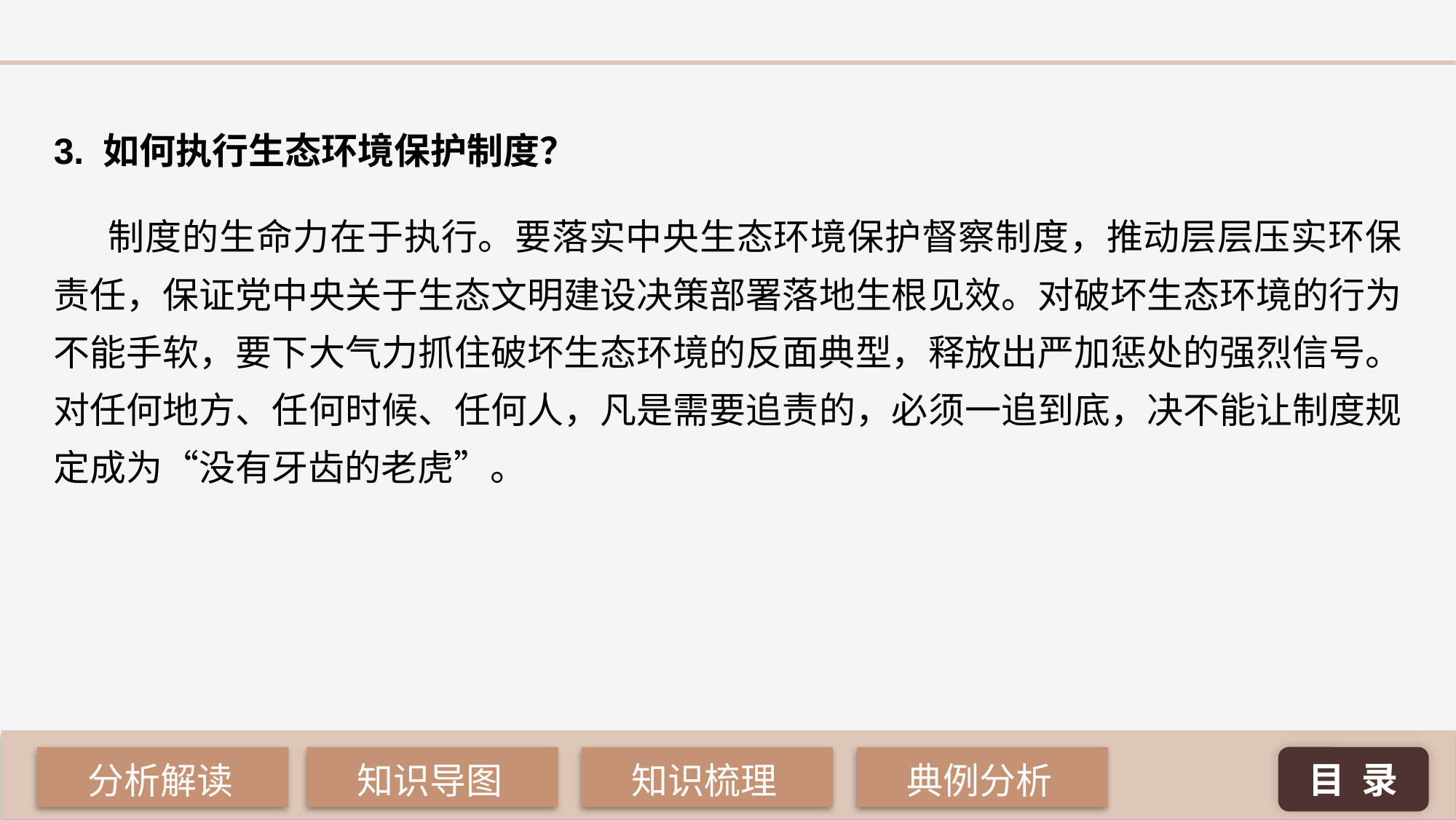

3. 如何执行生态环境保护制度？
制度的生命力在于执行。要落实中央生态环境保护督察制度，推动层层压实环保责任，保证党中央关于生态文明建设决策部署落地生根见效。对破坏生态环境的行为不能手软，要下大气力抓住破坏生态环境的反面典型，释放出严加惩处的强烈信号。对任何地方、任何时候、任何人，凡是需要追责的，必须一追到底，决不能让制度规定成为“没有牙齿的老虎”。